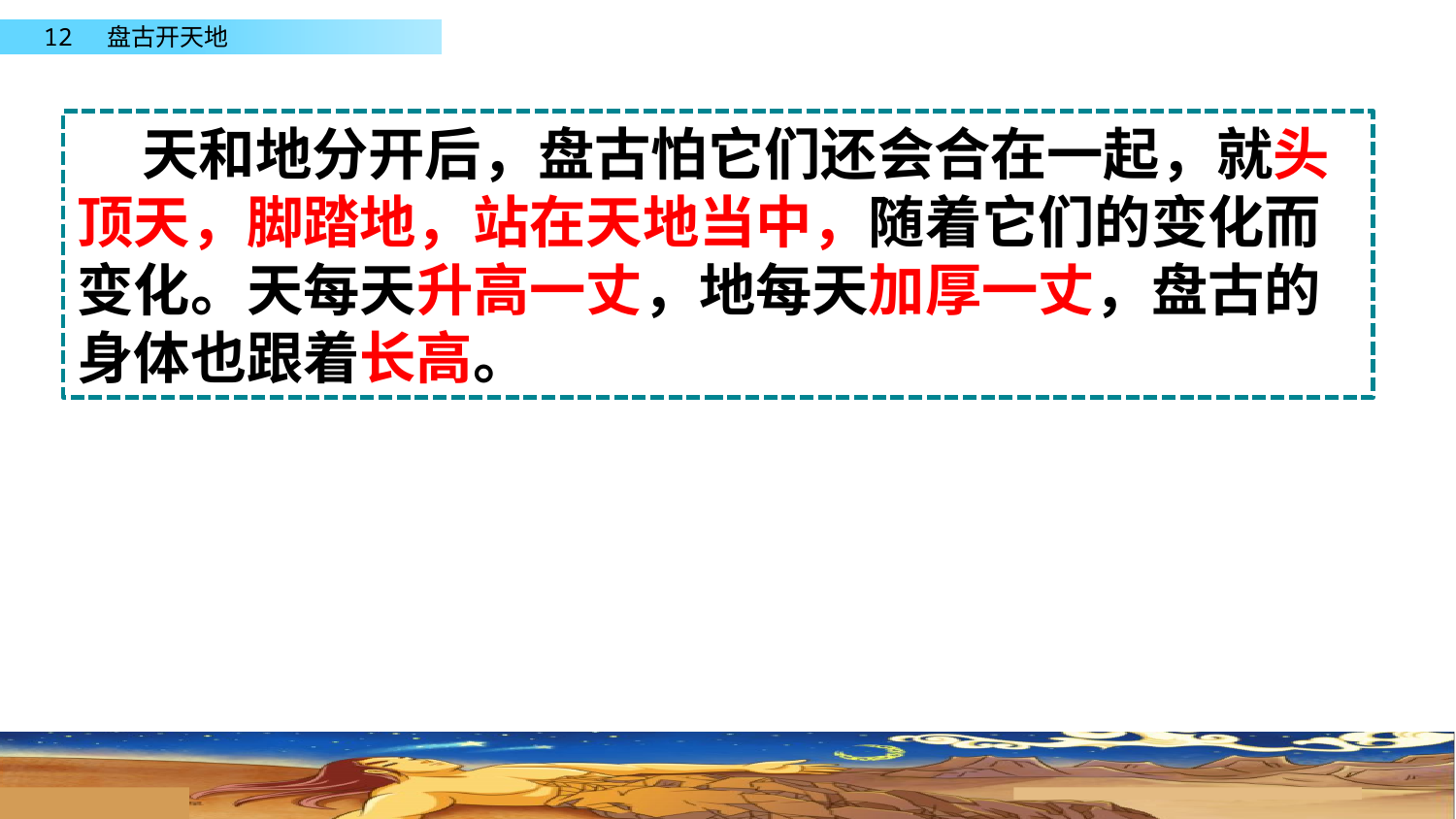

天和地分开后，盘古怕它们还会合在一起，就头顶天，脚踏地，站在天地当中，随着它们的变化而变化。天每天升高一丈，地每天加厚一丈，盘古的身体也跟着长高。